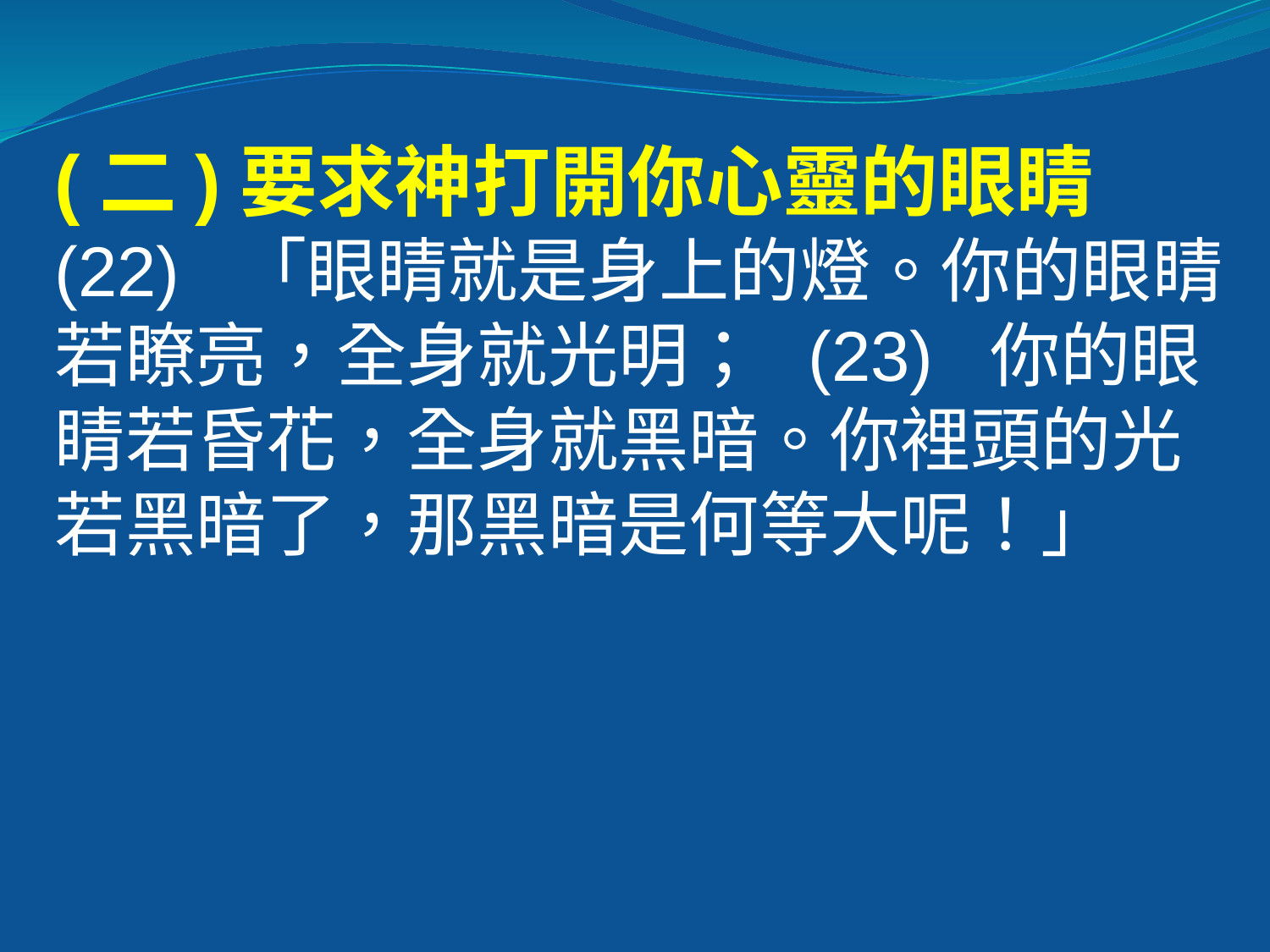

(二)要求神打開你心靈的眼睛
(22)  「眼睛就是身上的燈。你的眼睛若瞭亮，全身就光明；  (23)  你的眼睛若昏花，全身就黑暗。你裡頭的光若黑暗了，那黑暗是何等大呢！」